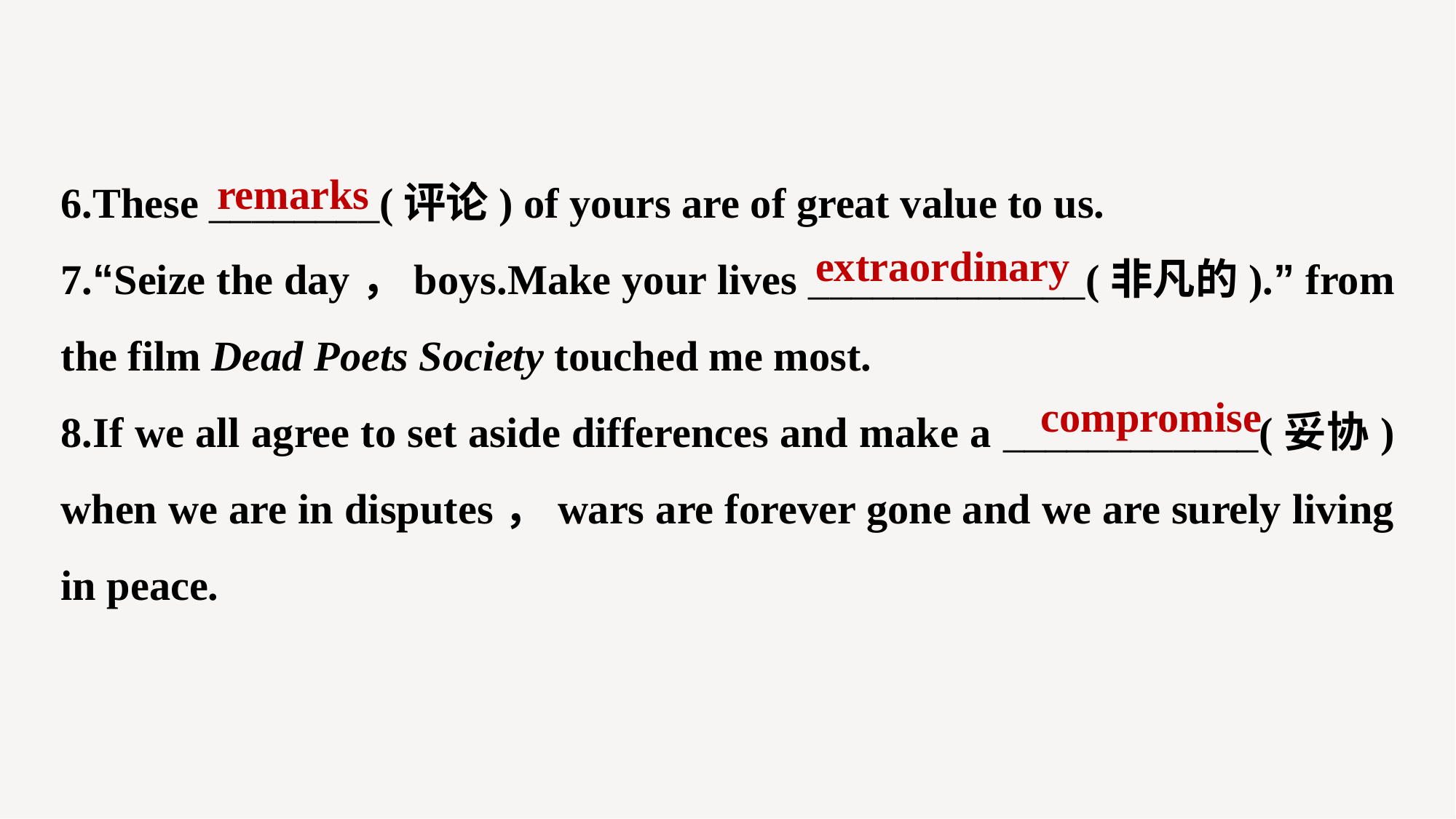

6.These ________(评论) of yours are of great value to us.
7.“Seize the day，boys.Make your lives _____________(非凡的).” from the film Dead Poets Society touched me most.
8.If we all agree to set aside differences and make a ____________(妥协) when we are in disputes，wars are forever gone and we are surely living in peace.
remarks
extraordinary
compromise